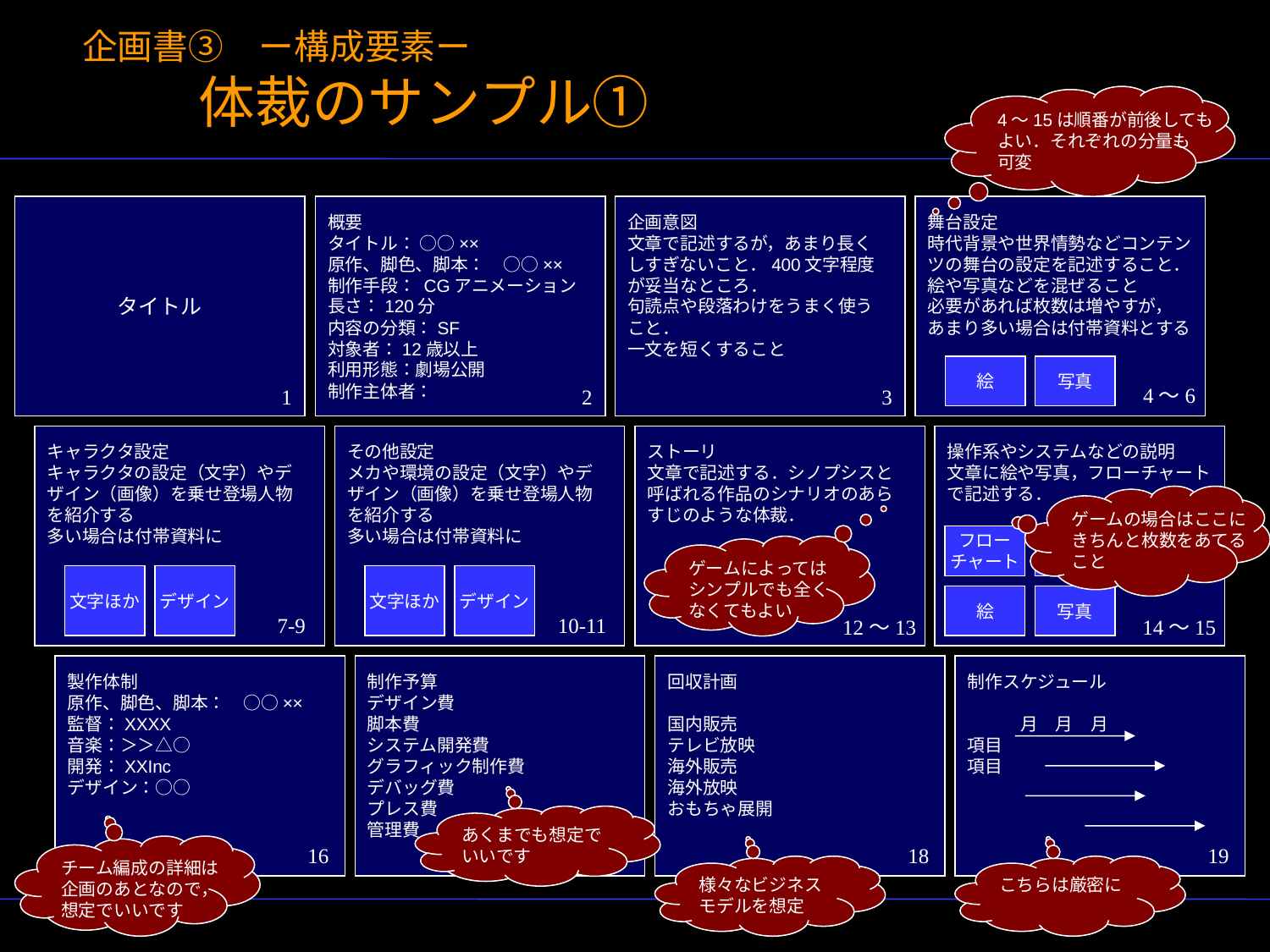

# 企画書③　ー構成要素ー 体裁のサンプル①
4～15は順番が前後しても
よい．それぞれの分量も
可変
タイトル
概要
タイトル： ○○××
原作、脚色、脚本：　○○××
制作手段： CGアニメーション
長さ：120分
内容の分類：SF
対象者：12歳以上
利用形態：劇場公開
制作主体者：
企画意図
文章で記述するが，あまり長く
しすぎないこと．400文字程度
が妥当なところ．
句読点や段落わけをうまく使う
こと．
一文を短くすること

舞台設定
時代背景や世界情勢などコンテン
ツの舞台の設定を記述すること．
絵や写真などを混ぜること
必要があれば枚数は増やすが，
あまり多い場合は付帯資料とする

絵
写真
4～6
1
2
3
キャラクタ設定
キャラクタの設定（文字）やデ
ザイン（画像）を乗せ登場人物
を紹介する
多い場合は付帯資料に

その他設定
メカや環境の設定（文字）やデ
ザイン（画像）を乗せ登場人物
を紹介する
多い場合は付帯資料に

ストーリ
文章で記述する．シノプシスと
呼ばれる作品のシナリオのあら
すじのような体裁．

操作系やシステムなどの説明
文章に絵や写真，フローチャート
で記述する．

ゲームの場合はここに
きちんと枚数をあてる
こと
フロー
チャート
写真
ゲームによっては
シンプルでも全く
なくてもよい
文字ほか
デザイン
文字ほか
デザイン
絵
写真
7-9
10-11
12～13
14～15
製作体制
原作、脚色、脚本：　○○××
監督：XXXX
音楽：＞＞△○
開発：XXInc
デザイン：○○

制作予算
デザイン費
脚本費
システム開発費
グラフィック制作費
デバッグ費
プレス費
管理費

回収計画

国内販売
テレビ放映
海外販売
海外放映
おもちゃ展開

制作スケジュール

　　　月　月　月
項目
項目

あくまでも想定で
いいです

チーム編成の詳細は
企画のあとなので，
想定でいいです
16
17
18
19
様々なビジネス
モデルを想定
こちらは厳密に